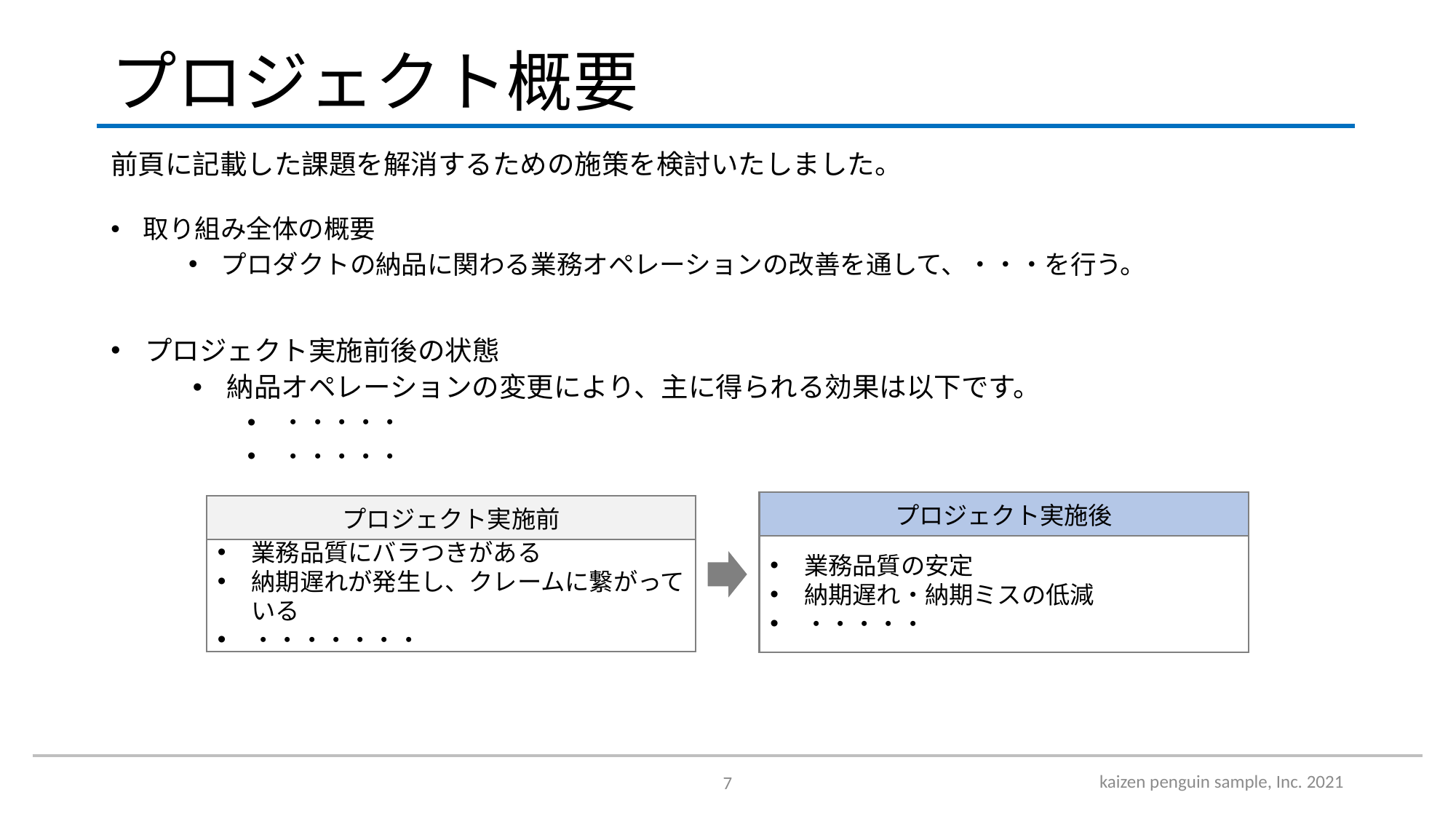

# プロジェクト概要
前頁に記載した課題を解消するための施策を検討いたしました。
取り組み全体の概要
プロダクトの納品に関わる業務オペレーションの改善を通して、・・・を行う。
プロジェクト実施前後の状態
納品オペレーションの変更により、主に得られる効果は以下です。
・・・・・
・・・・・
プロジェクト実施後
プロジェクト実施前
業務品質の安定
納期遅れ・納期ミスの低減
・・・・・
業務品質にバラつきがある
納期遅れが発生し、クレームに繋がっている
・・・・・・・

kaizen penguin sample, Inc. 2021
7